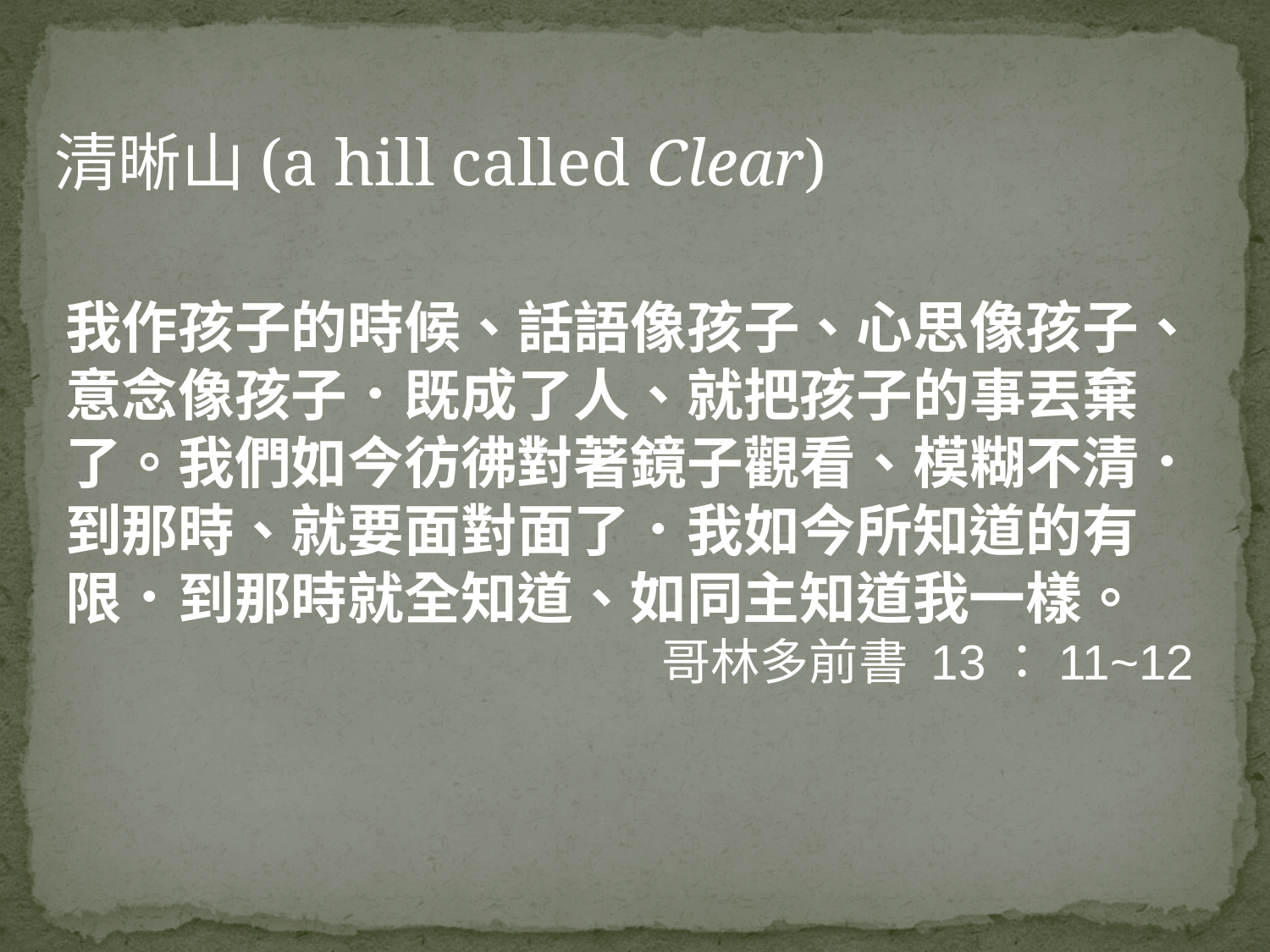

清晰山(a hill called Clear)
我作孩子的時候、話語像孩子、心思像孩子、意念像孩子．既成了人、就把孩子的事丟棄了。我們如今彷彿對著鏡子觀看、模糊不清．到那時、就要面對面了．我如今所知道的有限．到那時就全知道、如同主知道我一樣。
哥林多前書 13：11~12